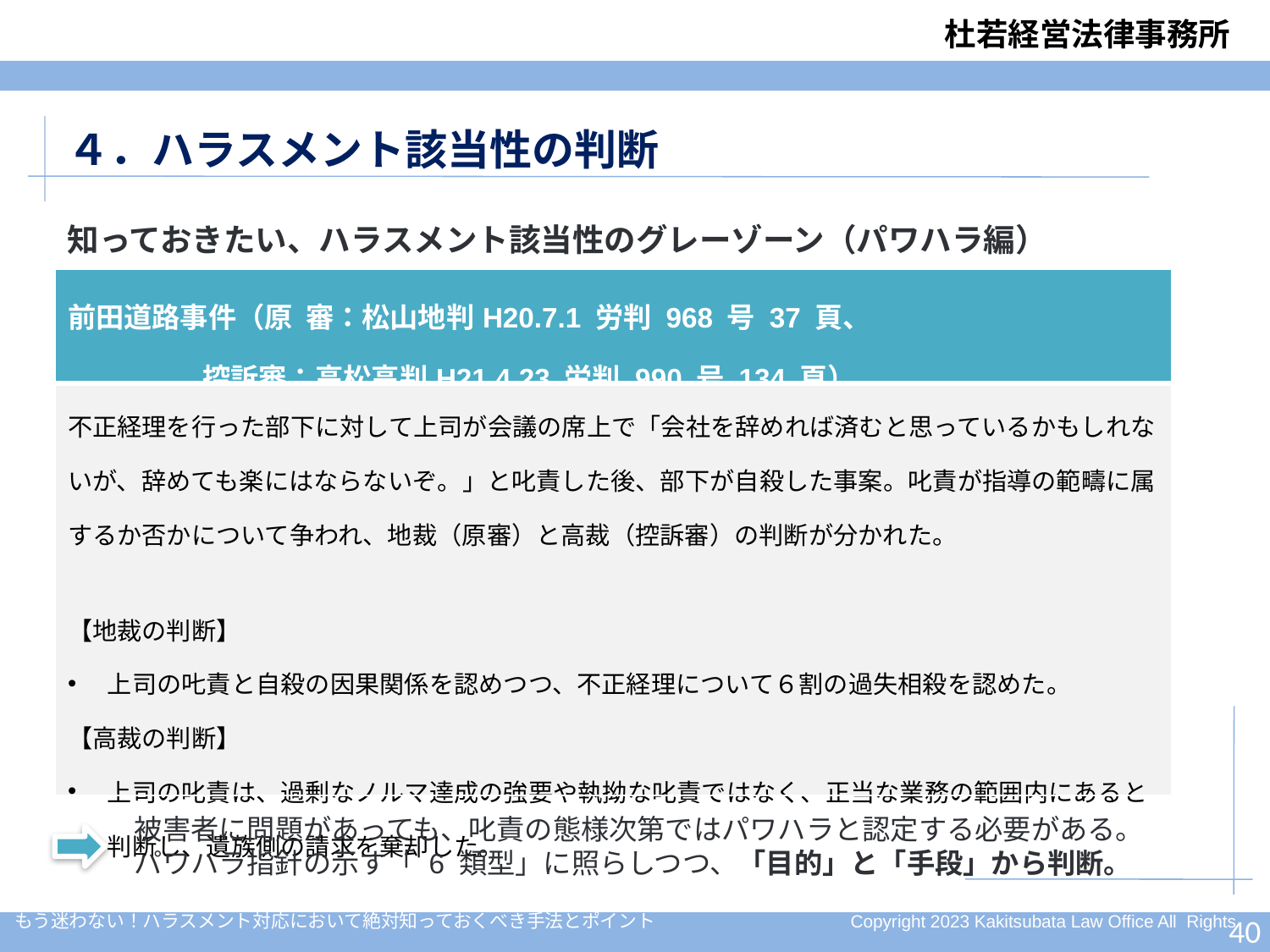

４．ハラスメント該当性の判断

知っておきたい、ハラスメント該当性のグレーゾーン（パワハラ編）
| 前田道路事件（原 審：松山地判H20.7.1 労判 968 号 37 頁、 控訴審：高松高判H21.4.23 労判 990 号 134 頁） |
| --- |
| 不正経理を行った部下に対して上司が会議の席上で「会社を辞めれば済むと思っているかもしれないが、辞めても楽にはならないぞ。」と叱責した後、部下が自殺した事案。叱責が指導の範疇に属するか否かについて争われ、地裁（原審）と高裁（控訴審）の判断が分かれた。 【地裁の判断】 上司の𠮟責と自殺の因果関係を認めつつ、不正経理について６割の過失相殺を認めた。 【高裁の判断】 上司の叱責は、過剰なノルマ達成の強要や執拗な叱責ではなく、正当な業務の範囲内にあると判断し、遺族側の請求を棄却した。 |
被害者に問題があっても、叱責の態様次第ではパワハラと認定する必要がある。
パワハラ指針の示す「 6 類型」に照らしつつ、「目的」と「手段」から判断。

40